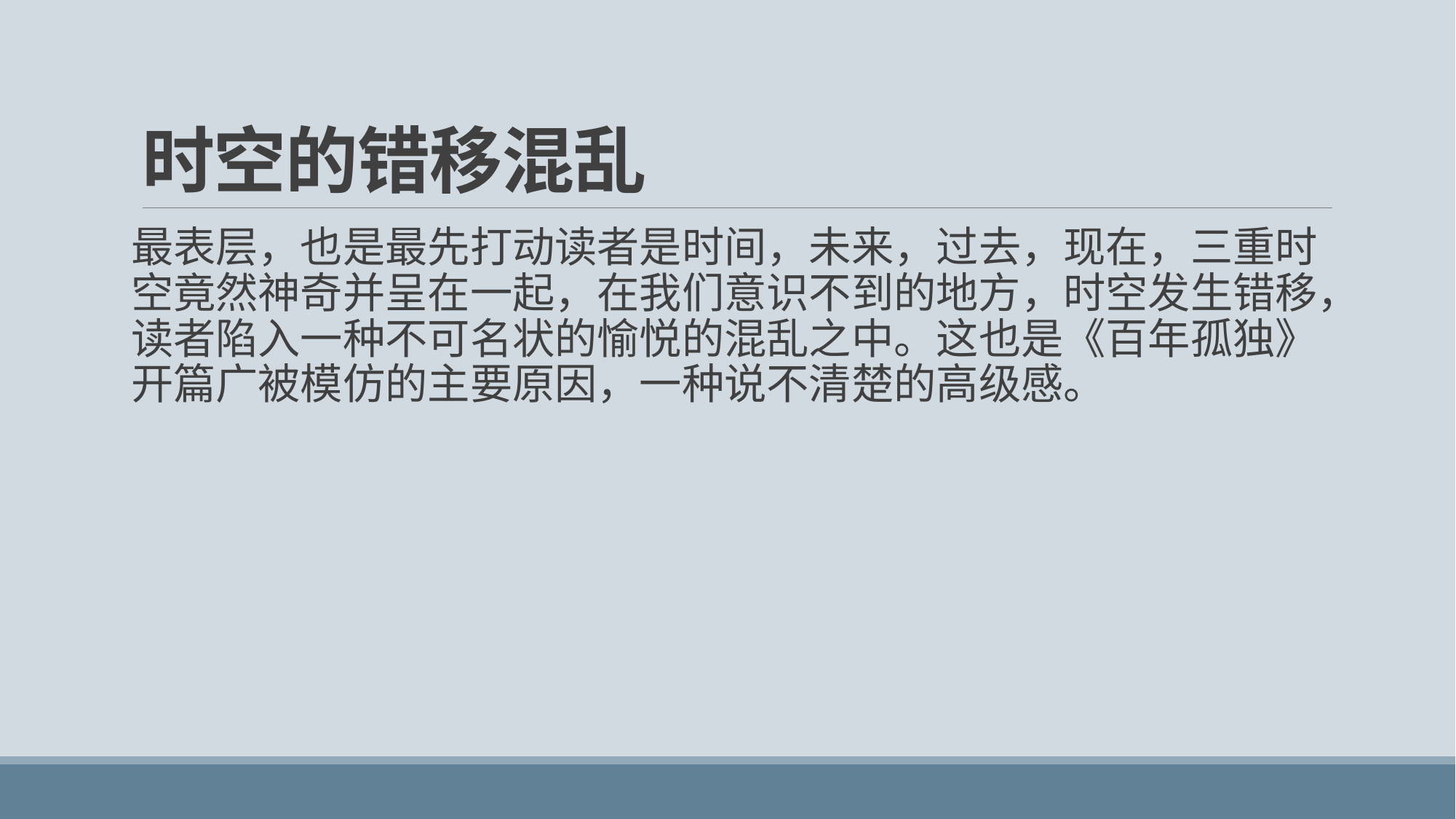

# 时空的错移混乱
最表层，也是最先打动读者是时间，未来，过去，现在，三重时空竟然神奇并呈在一起，在我们意识不到的地方，时空发生错移，读者陷入一种不可名状的愉悦的混乱之中。这也是《百年孤独》开篇广被模仿的主要原因，一种说不清楚的高级感。